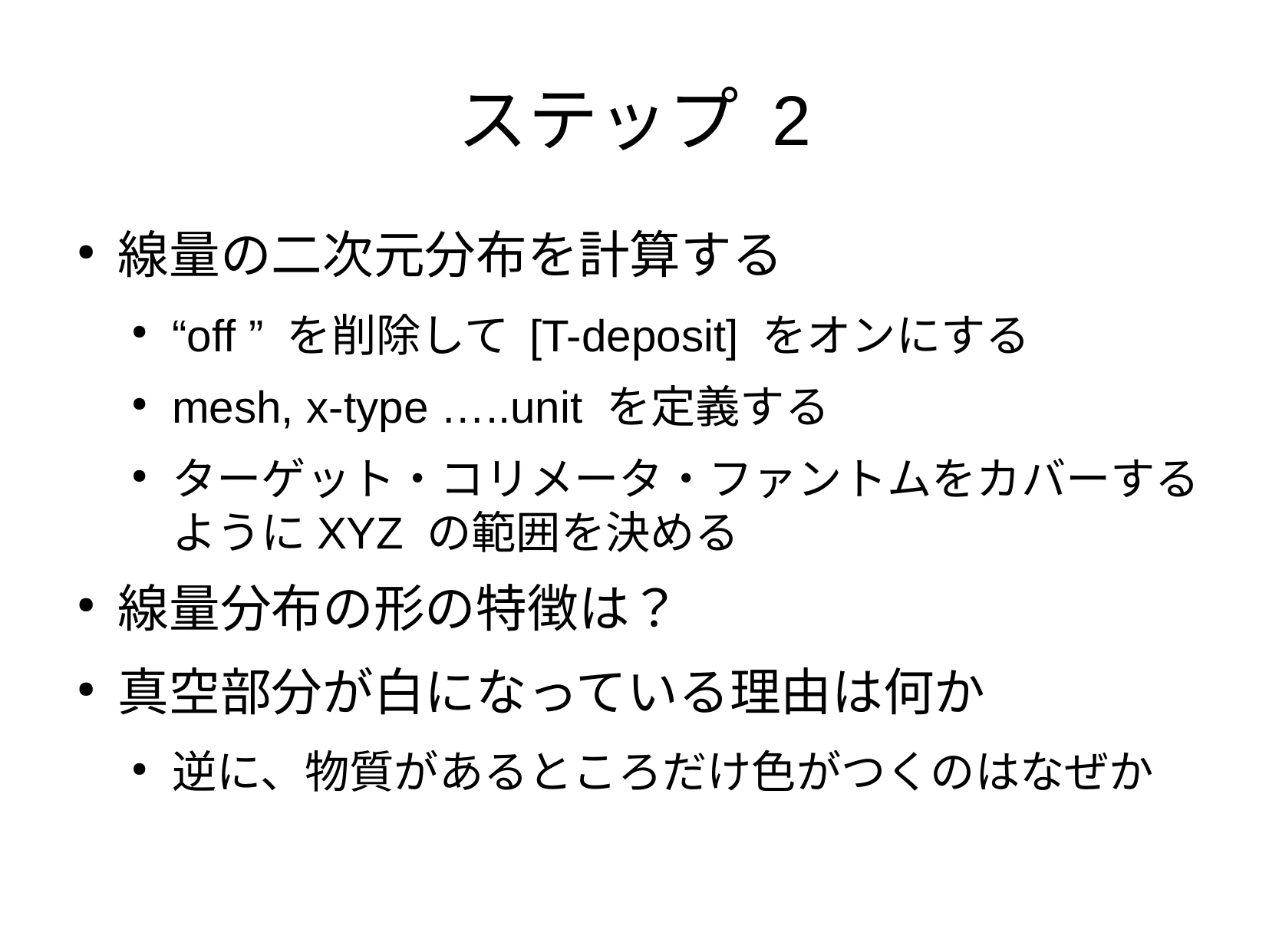

ステップ 2
線量の二次元分布を計算する
“off ” を削除して [T-deposit] をオンにする
mesh, x-type …..unit を定義する
ターゲット・コリメータ・ファントムをカバーするようにXYZ の範囲を決める
線量分布の形の特徴は？
真空部分が白になっている理由は何か
逆に、物質があるところだけ色がつくのはなぜか